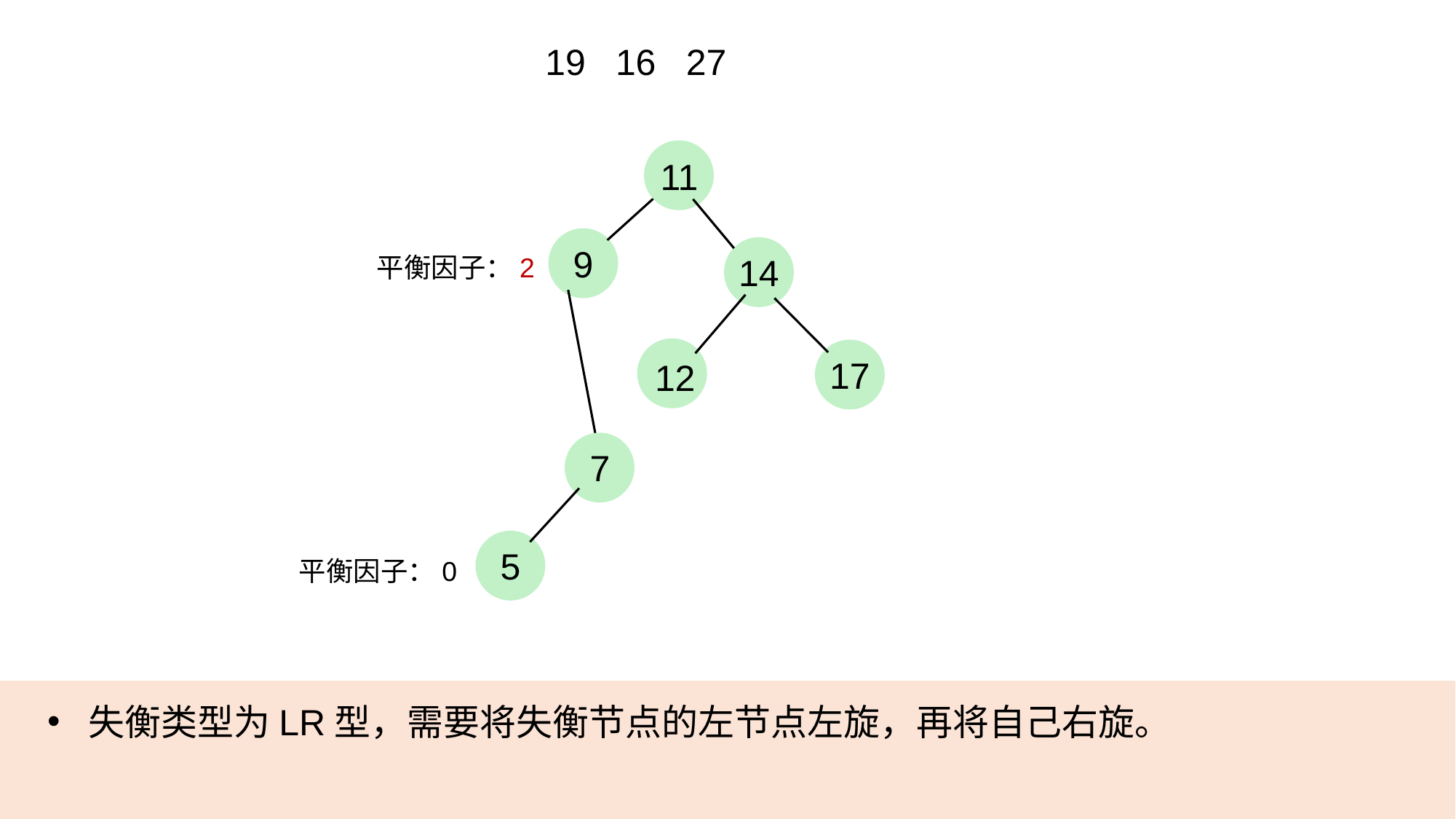

19
16
27

11

9

14
平衡因子：2

17
12

7

5
平衡因子：0

失衡类型为LR型，需要将失衡节点的左节点左旋，再将自己右旋。